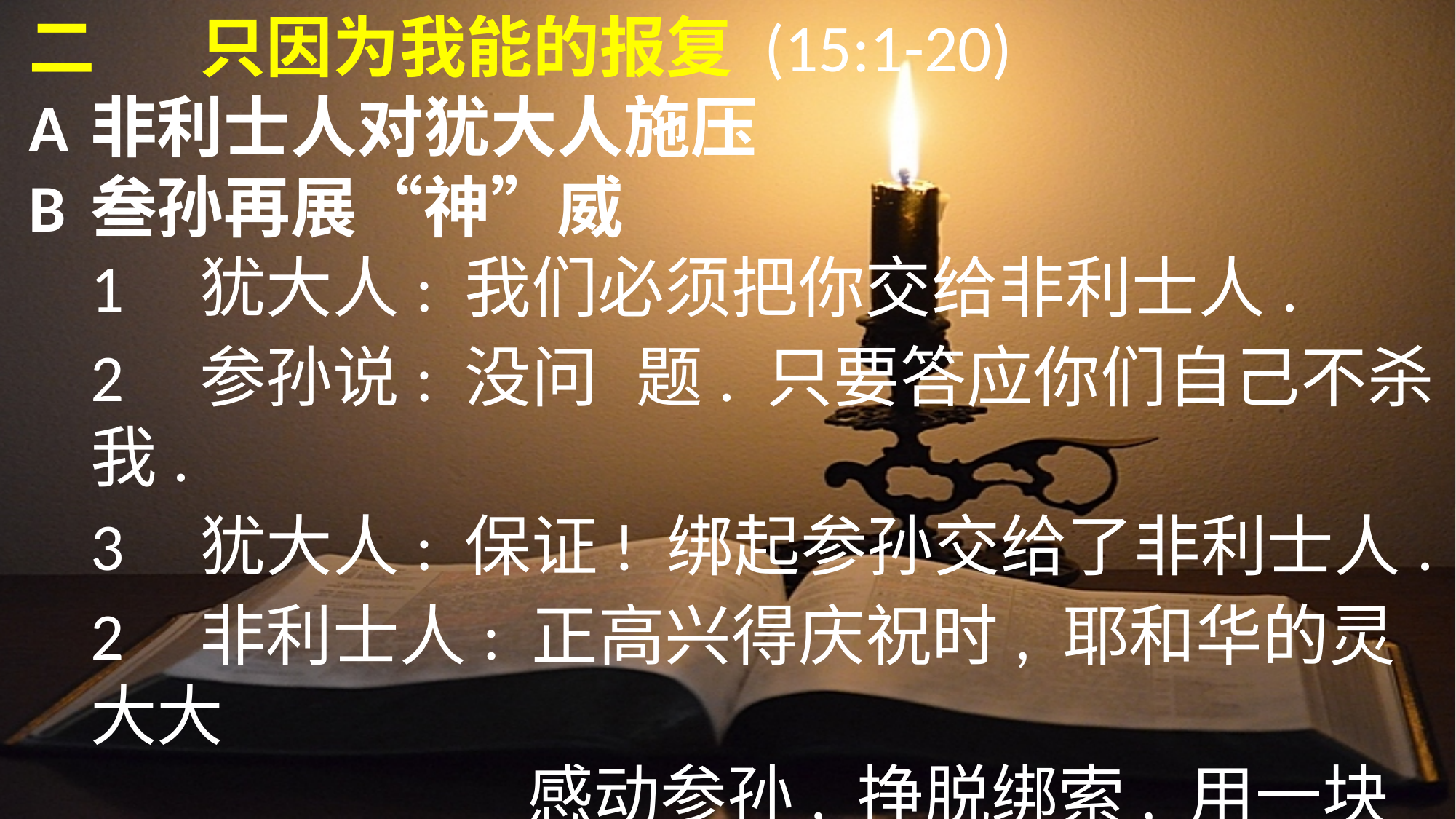

二	只因为我能的报复 (15:1-20)
A	非利士人对犹大人施压
B	叁孙再展“神”威
	1	犹大人: 我们必须把你交给非利士人.
	2	参孙说: 没问	题. 只要答应你们自己不杀我.
	3	犹大人: 保证! 绑起参孙交给了非利士人.
	2	非利士人: 正高兴得庆祝时, 耶和华的灵大大
					感动参孙, 挣脱绑索, 用一块未干的驴腮
					骨, 击杀了一千人.